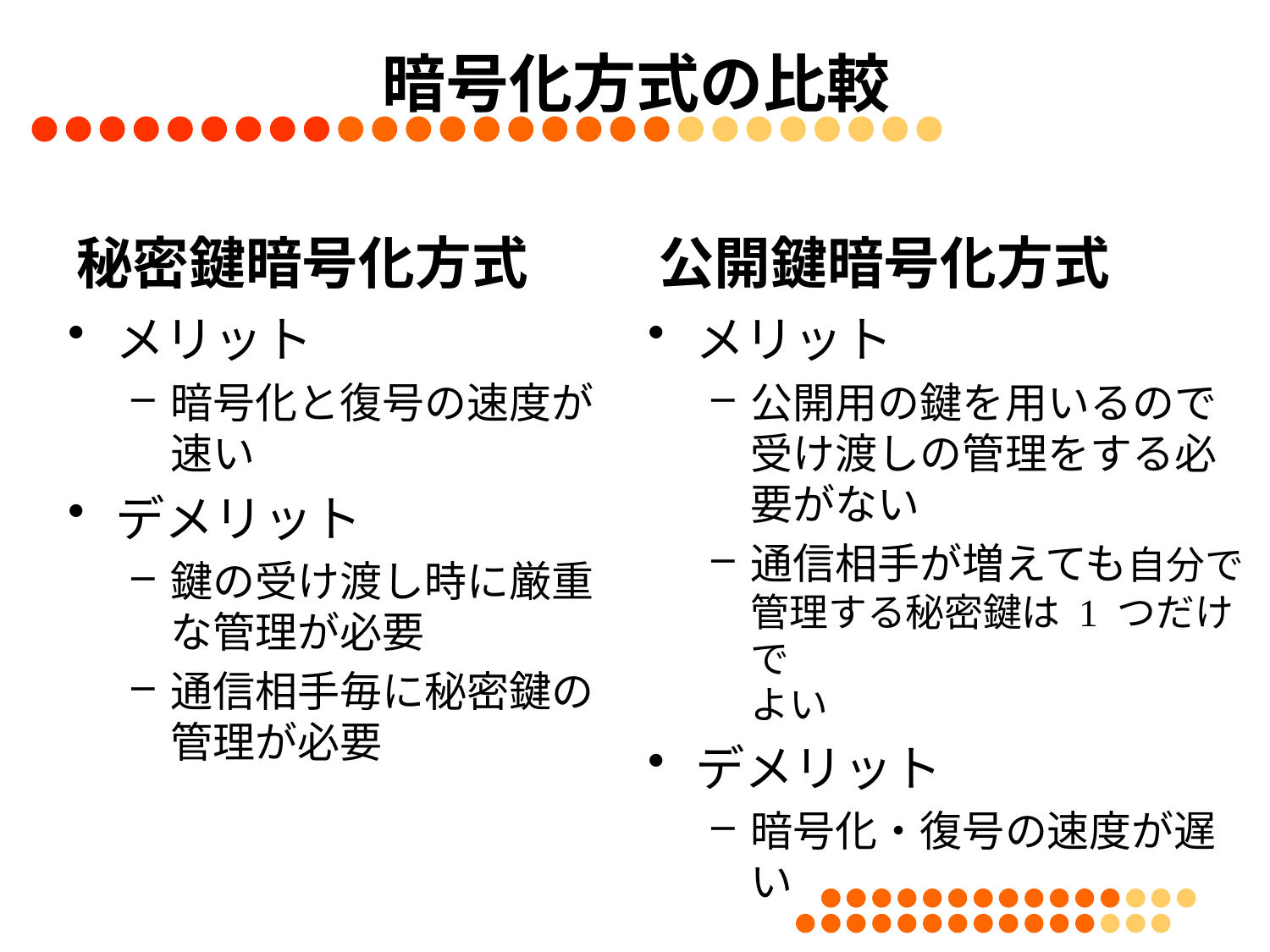

# 暗号化方式の比較
秘密鍵暗号化方式
公開鍵暗号化方式
メリット
暗号化と復号の速度が速い
デメリット
鍵の受け渡し時に厳重な管理が必要
通信相手毎に秘密鍵の管理が必要

メリット
公開用の鍵を用いるので受け渡しの管理をする必要がない
通信相手が増えても自分で管理する秘密鍵は 1 つだけで
よい
デメリット
暗号化・復号の速度が遅い